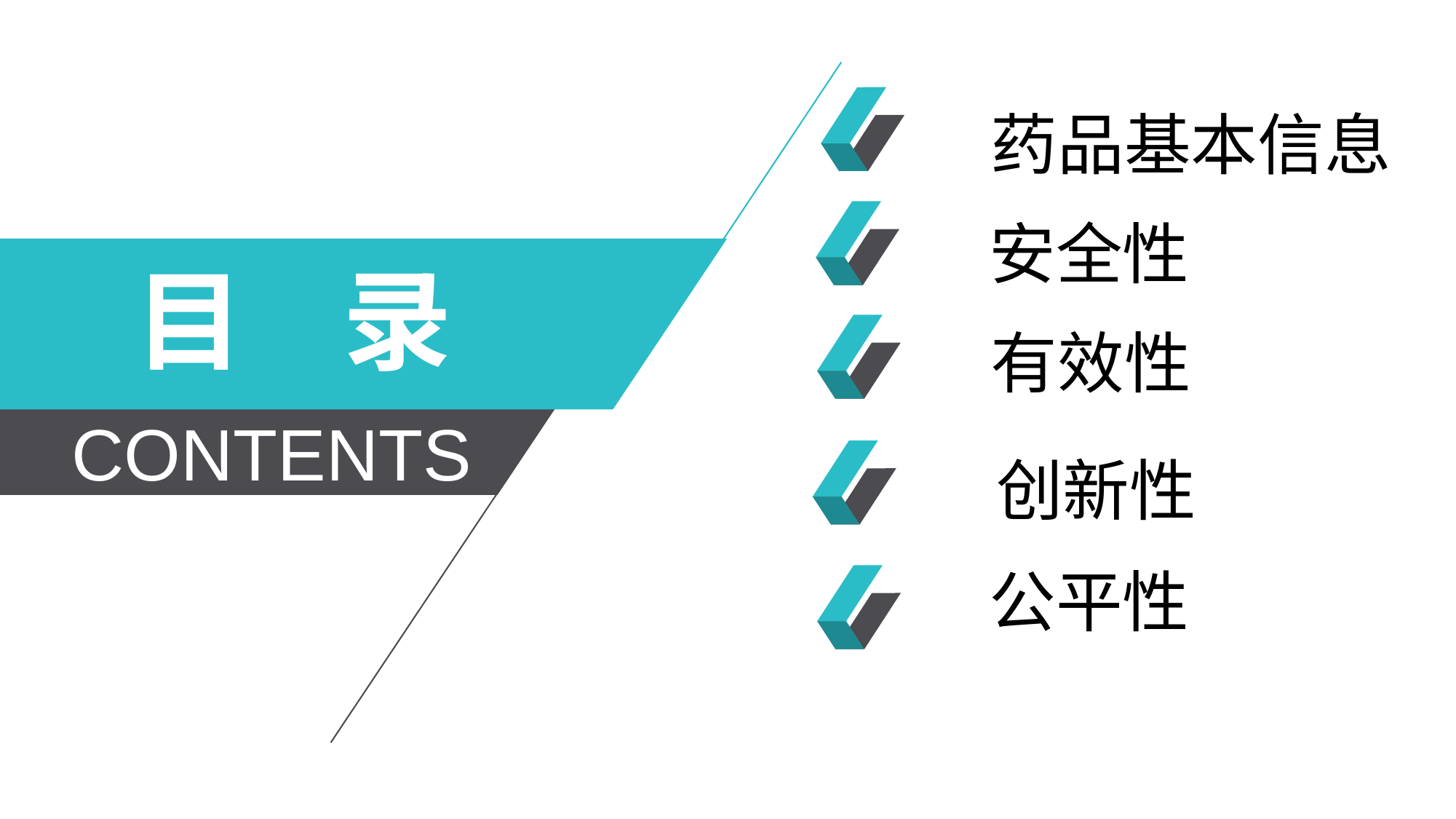

药品基本信息

安全性

目    录

CONTENTS

有效性

创新性

公平性